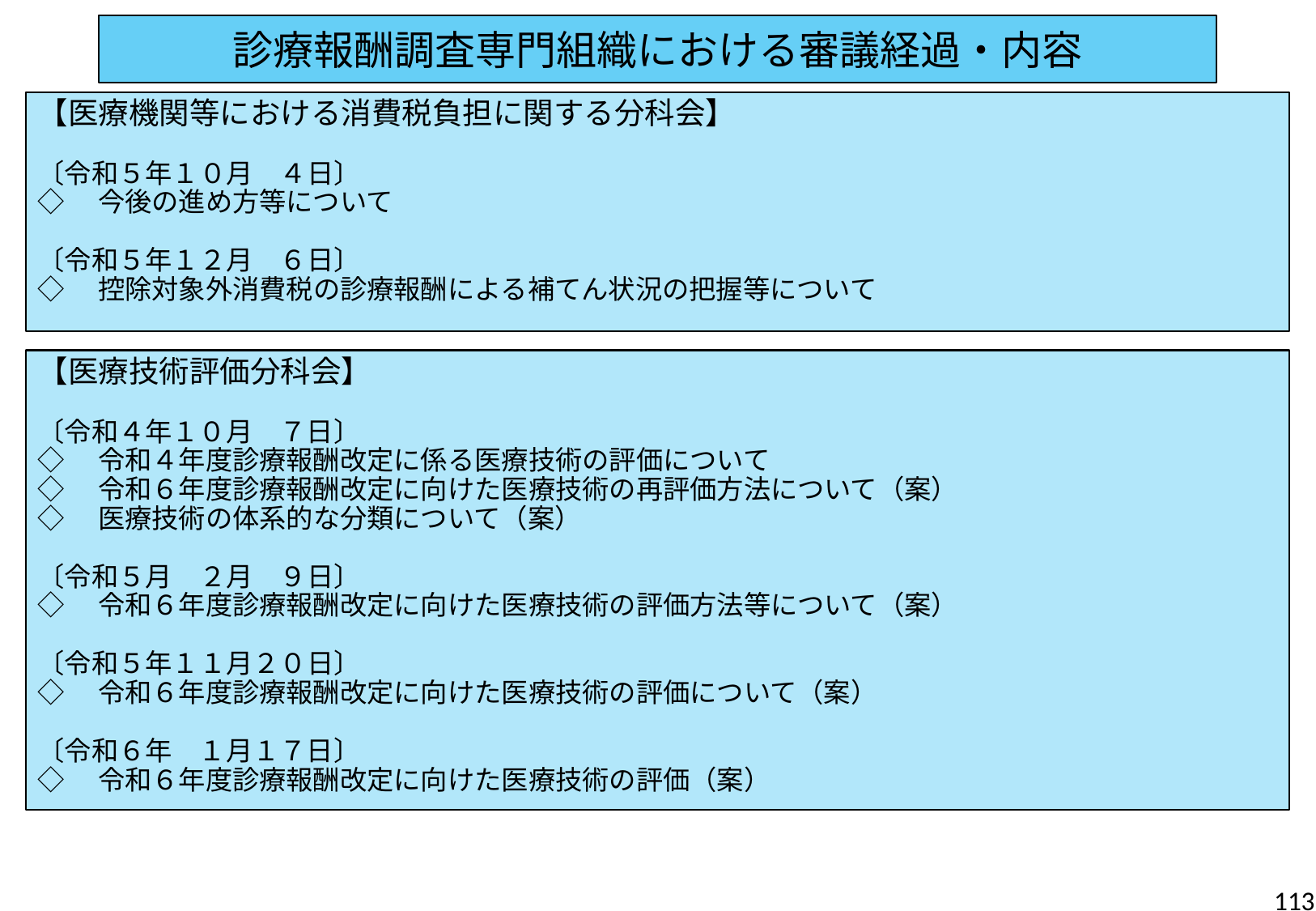

診療報酬調査専門組織における審議経過・内容
【医療機関等における消費税負担に関する分科会】

〔令和５年１０月　４日〕
◇　今後の進め方等について

〔令和５年１２月　６日〕
◇　控除対象外消費税の診療報酬による補てん状況の把握等について

【医療技術評価分科会】

〔令和４年１０月　７日〕
◇　令和４年度診療報酬改定に係る医療技術の評価について
◇　令和６年度診療報酬改定に向けた医療技術の再評価方法について（案）
◇　医療技術の体系的な分類について（案）

〔令和５月　２月　９日〕
◇　令和６年度診療報酬改定に向けた医療技術の評価方法等について（案）

〔令和５年１１月２０日〕
◇　令和６年度診療報酬改定に向けた医療技術の評価について（案）

〔令和６年　１月１７日〕
◇　令和６年度診療報酬改定に向けた医療技術の評価（案）
113